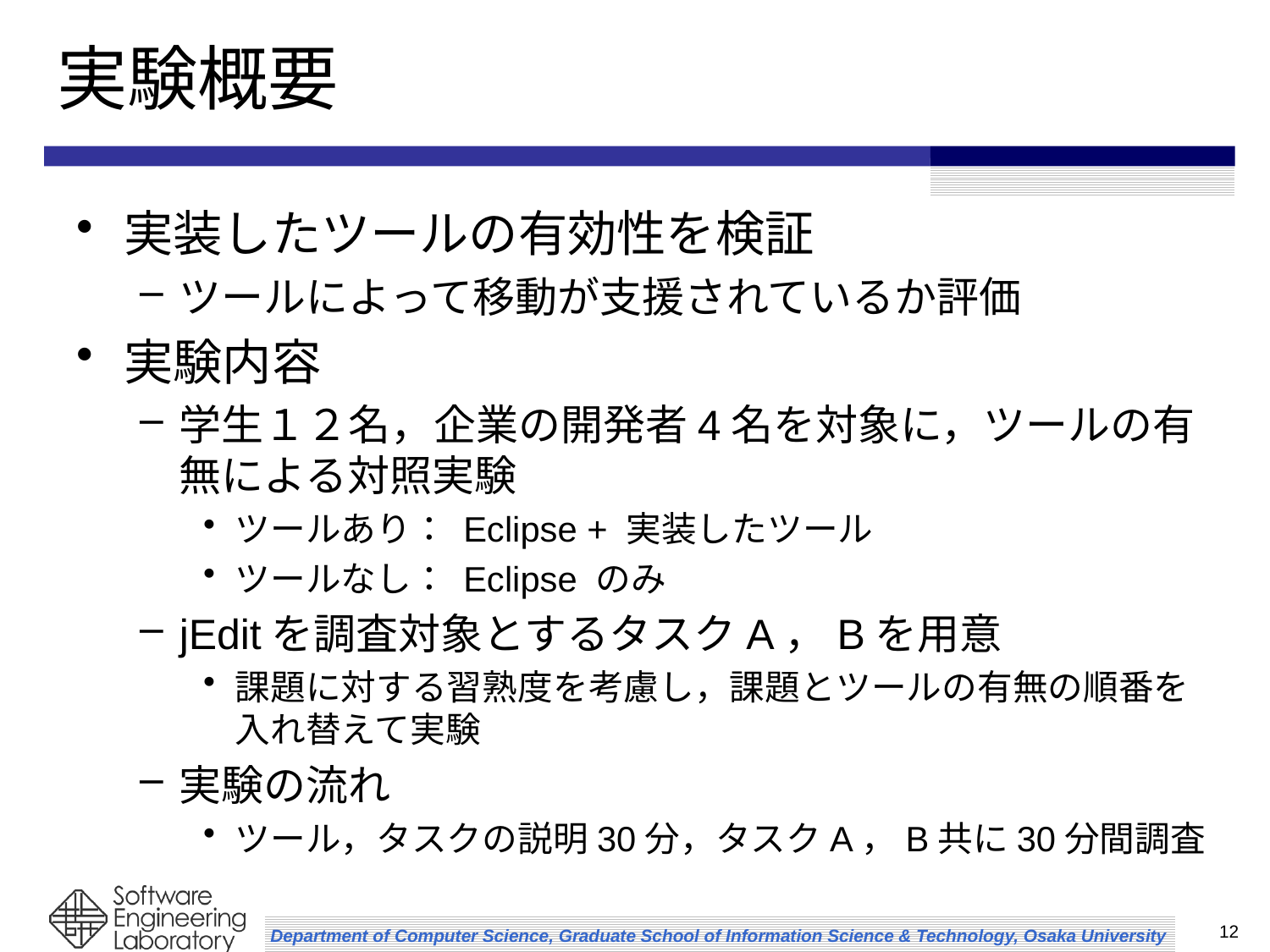

# 実験概要
実装したツールの有効性を検証
ツールによって移動が支援されているか評価
実験内容
学生１２名，企業の開発者4名を対象に，ツールの有無による対照実験
ツールあり： Eclipse + 実装したツール
ツールなし： Eclipse のみ
jEditを調査対象とするタスクA，Bを用意
課題に対する習熟度を考慮し，課題とツールの有無の順番を入れ替えて実験
実験の流れ
ツール，タスクの説明30分，タスクA，B共に30分間調査

12